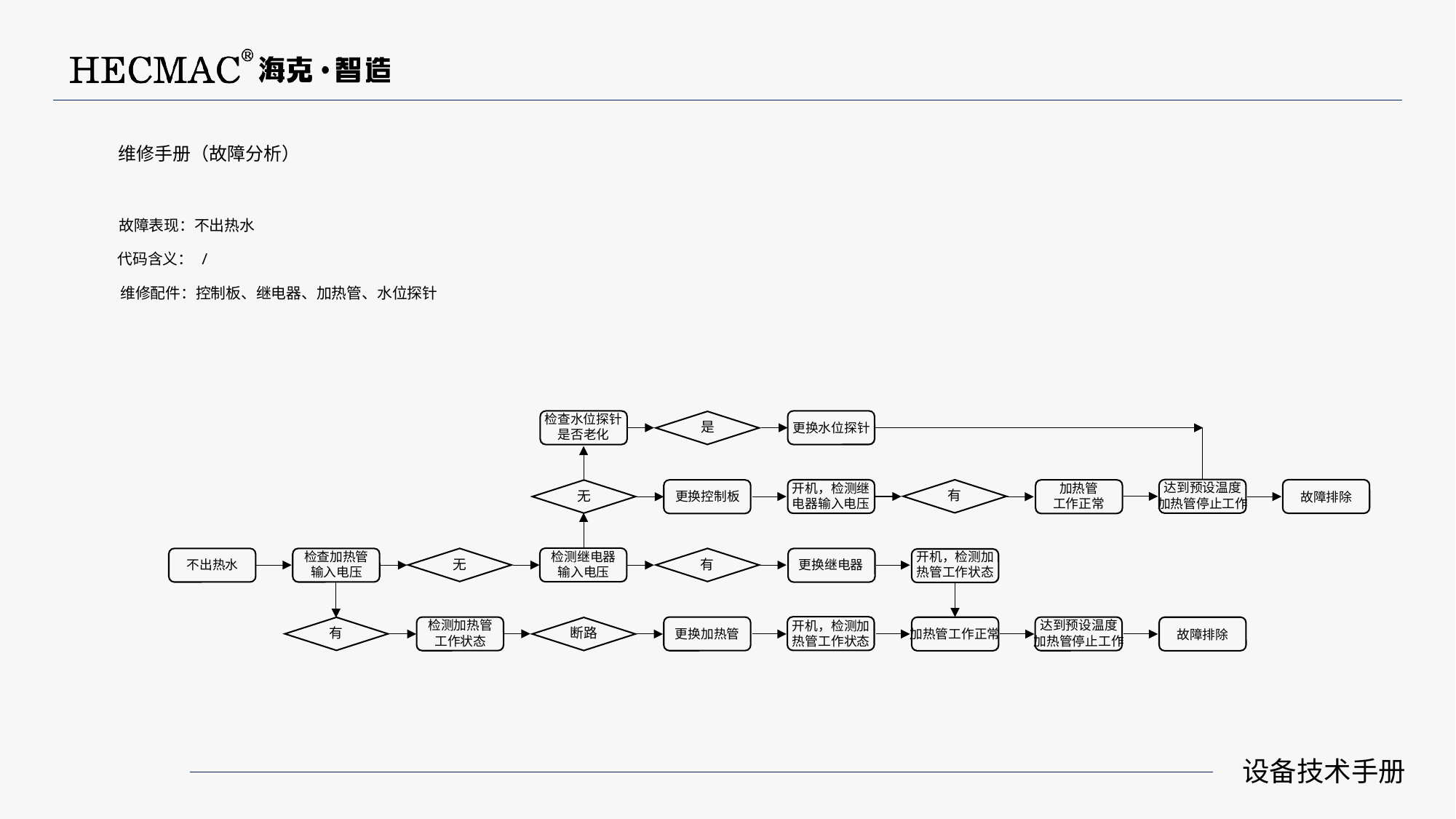

维修手册（故障分析）
故障表现：不出热水
代码含义： /
维修配件：控制板、继电器、加热管、水位探针
检查水位探针
是否老化

是
更换水位探针
达到预设温度
加热管停止工作
开机，检测继
电器输入电压
加热管
工作正常

有
无
更换控制板
故障排除
检测继电器
输入电压
开机，检测加
热管工作状态
检查加热管
输入电压

无
有
更换继电器
不出热水
检测加热管
工作状态
达到预设温度
加热管停止工作
开机，检测加
热管工作状态

有
断路
加热管工作正常
更换加热管
故障排除